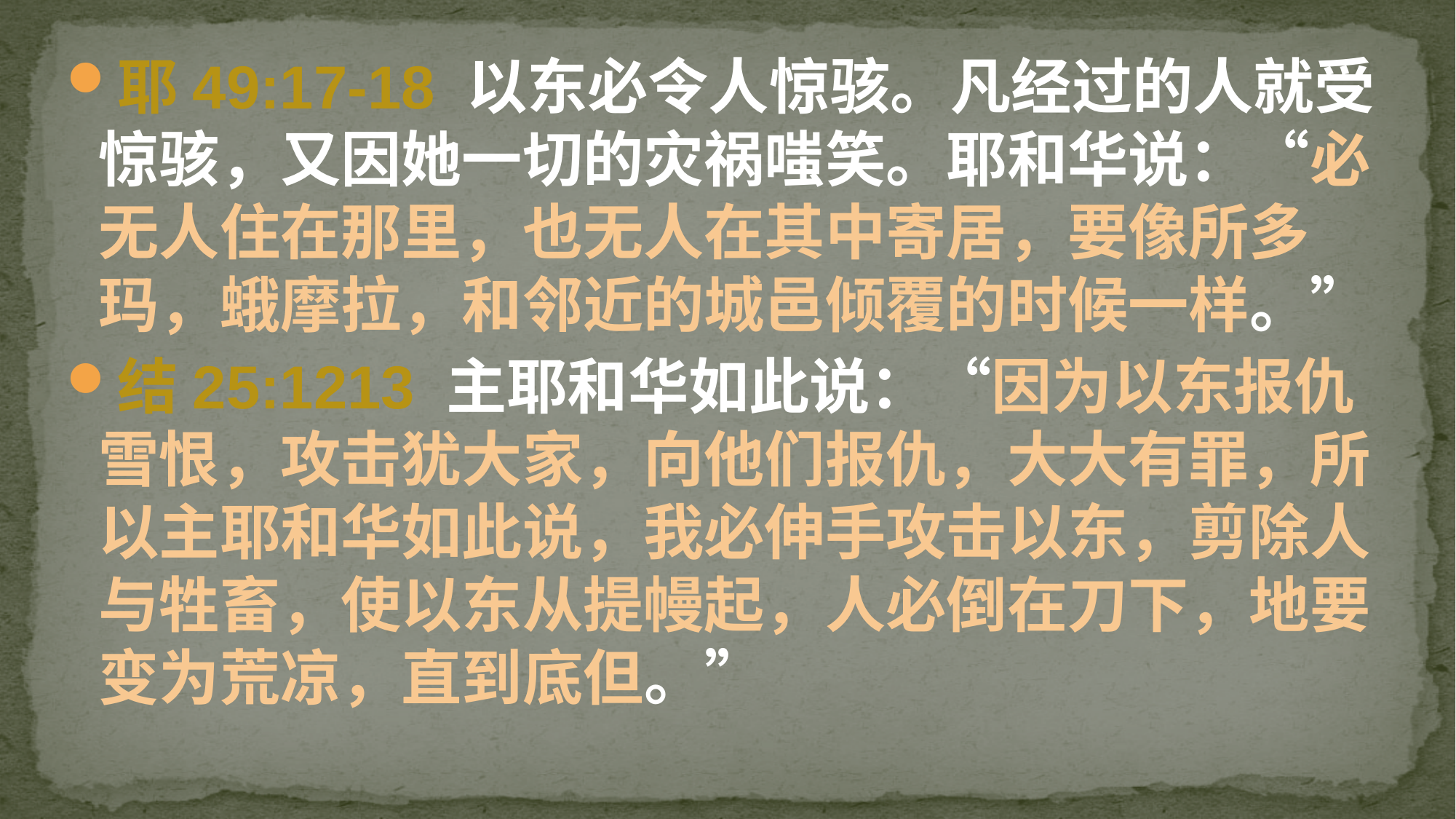

#
耶49:17-18 以东必令人惊骇。凡经过的人就受惊骇，又因她一切的灾祸嗤笑。耶和华说：“必无人住在那里，也无人在其中寄居，要像所多玛，蛾摩拉，和邻近的城邑倾覆的时候一样。”
结25:1213 主耶和华如此说：“因为以东报仇雪恨，攻击犹大家，向他们报仇，大大有罪，所以主耶和华如此说，我必伸手攻击以东，剪除人与牲畜，使以东从提幔起，人必倒在刀下，地要变为荒凉，直到底但。”